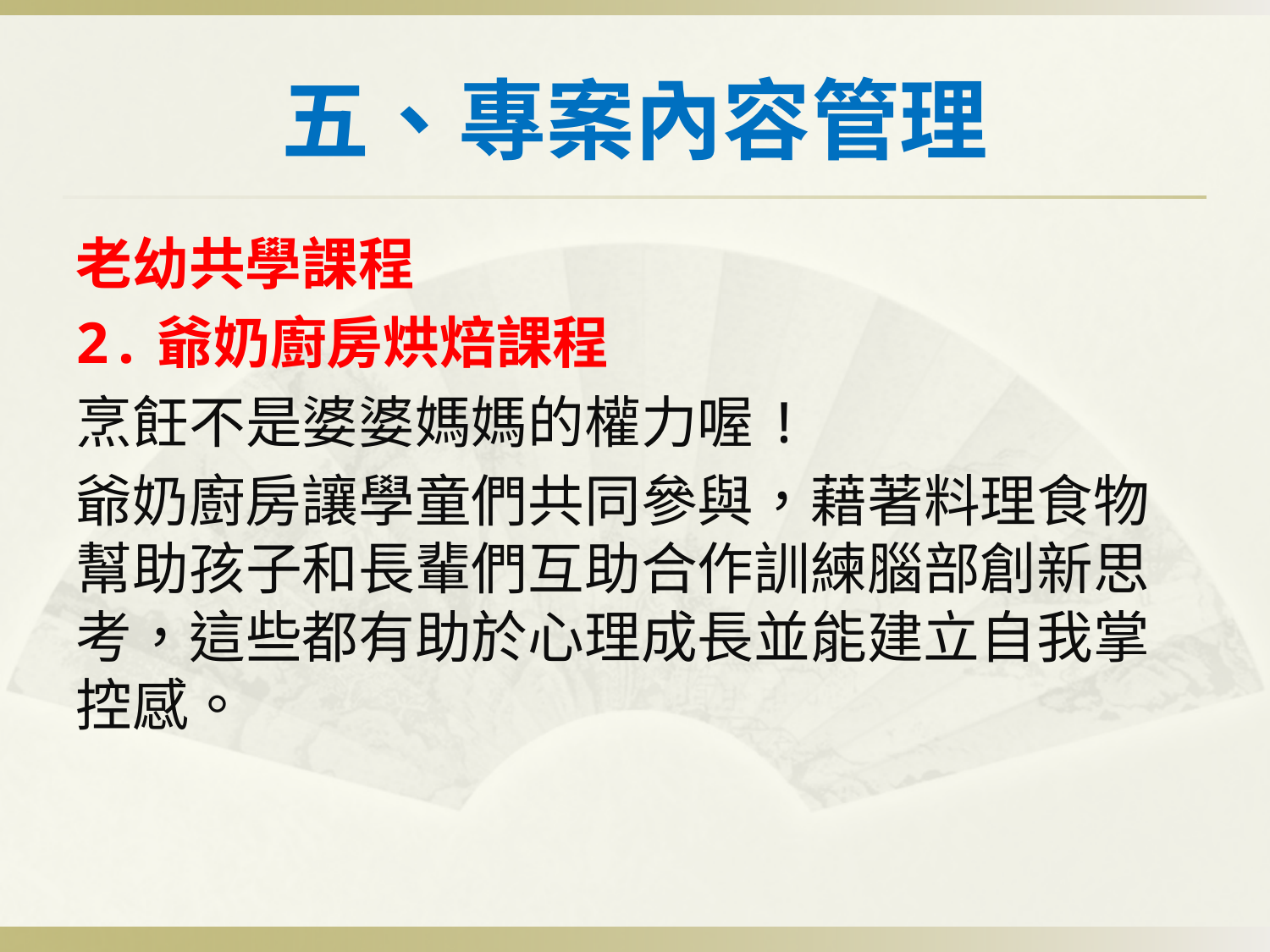

# 五、專案內容管理
老幼共學課程
2.爺奶廚房烘焙課程
烹飪不是婆婆媽媽的權力喔!
爺奶廚房讓學童們共同參與，藉著料理食物幫助孩子和長輩們互助合作訓練腦部創新思考，這些都有助於心理成長並能建立自我掌控感。